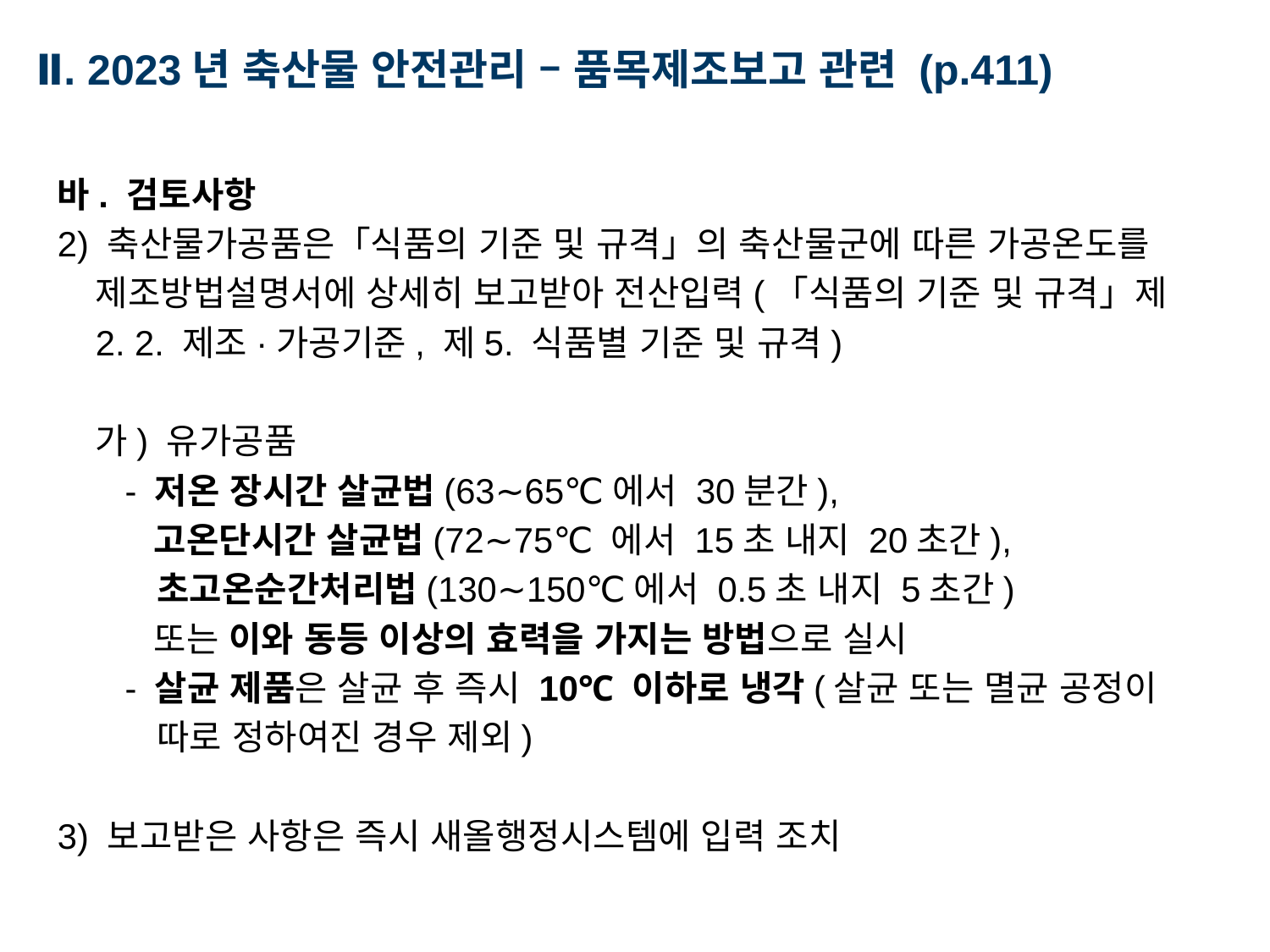

Ⅱ. 2023년 축산물 안전관리 – 품목제조보고 관련 (p.411)
바. 검토사항
2) 축산물가공품은「식품의 기준 및 규격」의 축산물군에 따른 가공온도를 제조방법설명서에 상세히 보고받아 전산입력(「식품의 기준 및 규격」제2. 2. 제조·가공기준, 제5. 식품별 기준 및 규격)

가) 유가공품
   - 저온 장시간 살균법(63∼65℃에서 30분간),
     고온단시간 살균법(72∼75℃ 에서 15초 내지 20초간), 초고온순간처리법(130∼150℃에서 0.5초 내지 5초간)
     또는 이와 동등 이상의 효력을 가지는 방법으로 실시
   - 살균 제품은 살균 후 즉시 10℃ 이하로 냉각(살균 또는 멸균 공정이 따로 정하여진 경우 제외)

3) 보고받은 사항은 즉시 새올행정시스템에 입력 조치